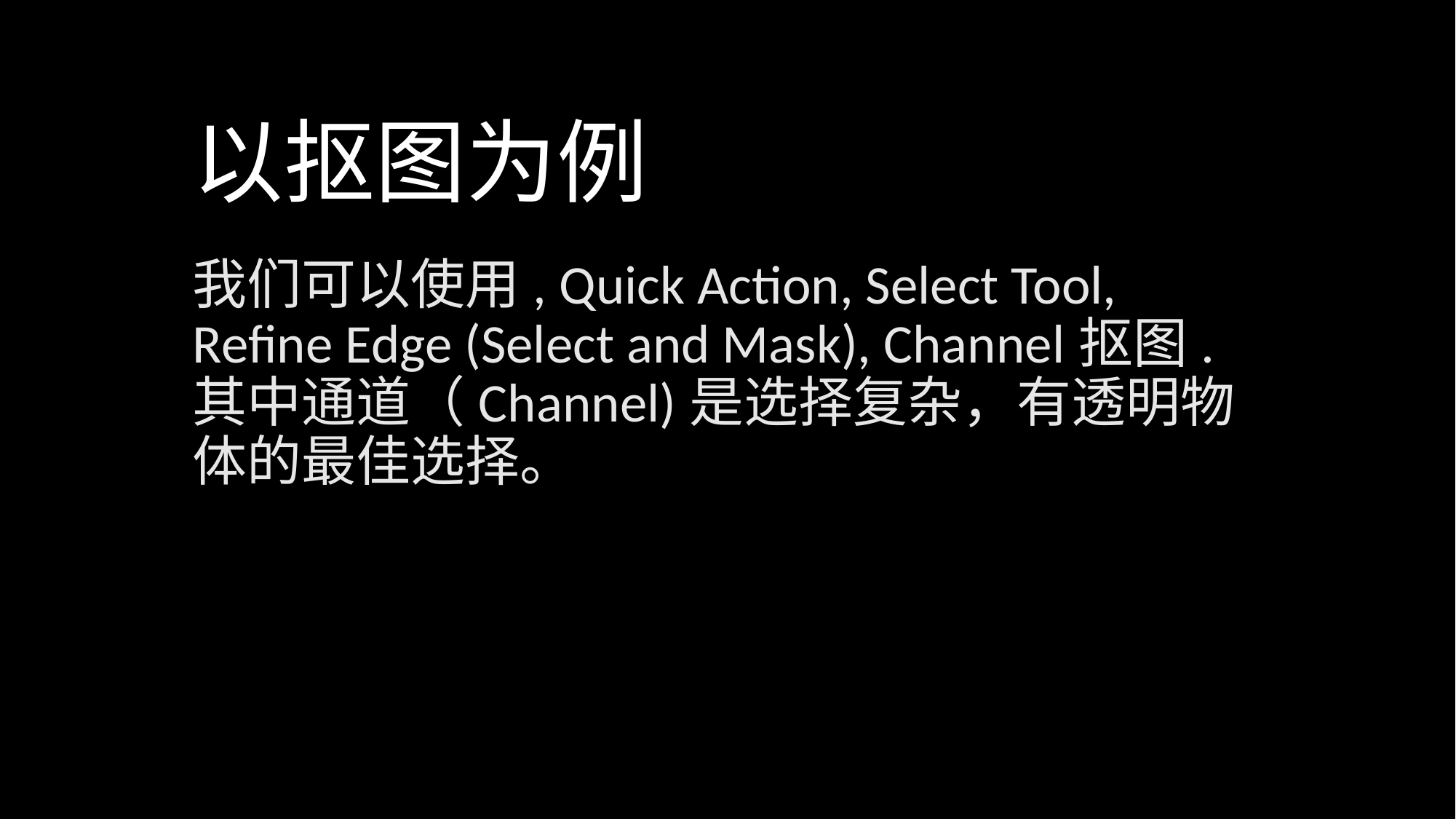

# 以抠图为例
我们可以使用, Quick Action, Select Tool, Refine Edge (Select and Mask), Channel抠图. 其中通道（Channel)是选择复杂，有透明物体的最佳选择。